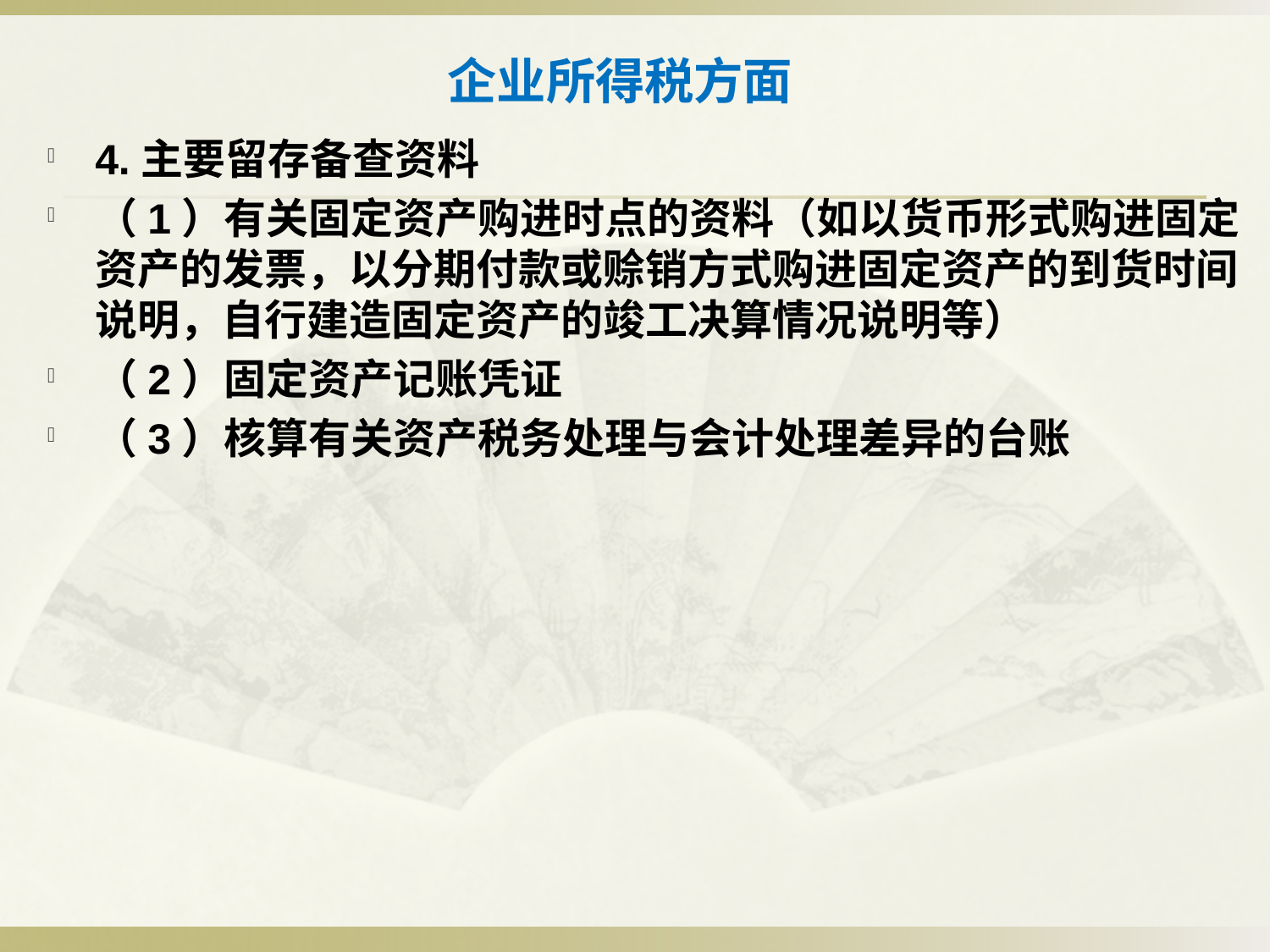

# 企业所得税方面
4.主要留存备查资料
（1）有关固定资产购进时点的资料（如以货币形式购进固定资产的发票，以分期付款或赊销方式购进固定资产的到货时间说明，自行建造固定资产的竣工决算情况说明等）
（2）固定资产记账凭证
（3）核算有关资产税务处理与会计处理差异的台账